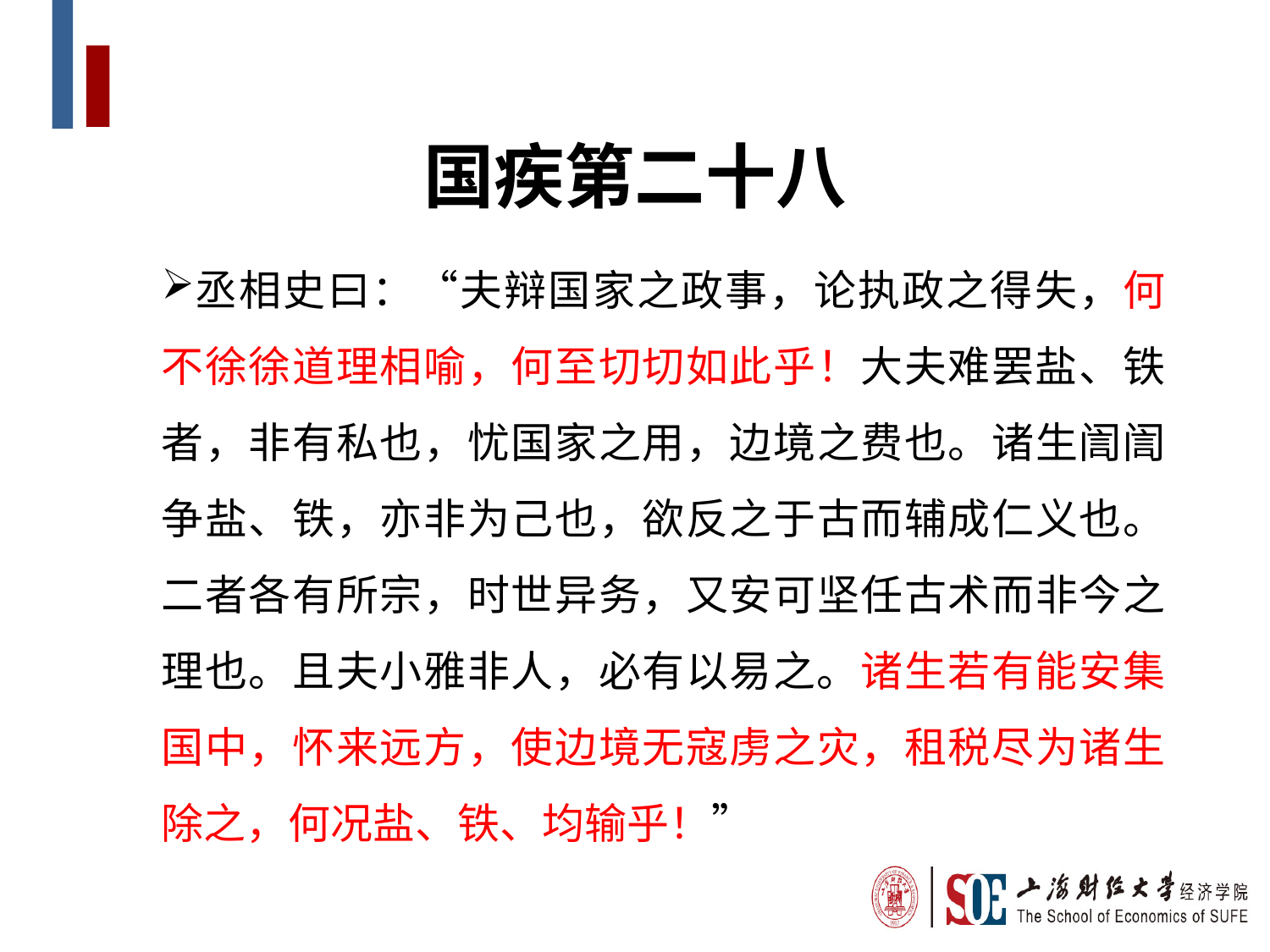

国疾第二十八
丞相史曰：“夫辩国家之政事，论执政之得失，何不徐徐道理相喻，何至切切如此乎！大夫难罢盐、铁者，非有私也，忧国家之用，边境之费也。诸生訚訚争盐、铁，亦非为己也，欲反之于古而辅成仁义也。二者各有所宗，时世异务，又安可坚任古术而非今之理也。且夫小雅非人，必有以易之。诸生若有能安集国中，怀来远方，使边境无寇虏之灾，租税尽为诸生除之，何况盐、铁、均输乎！”